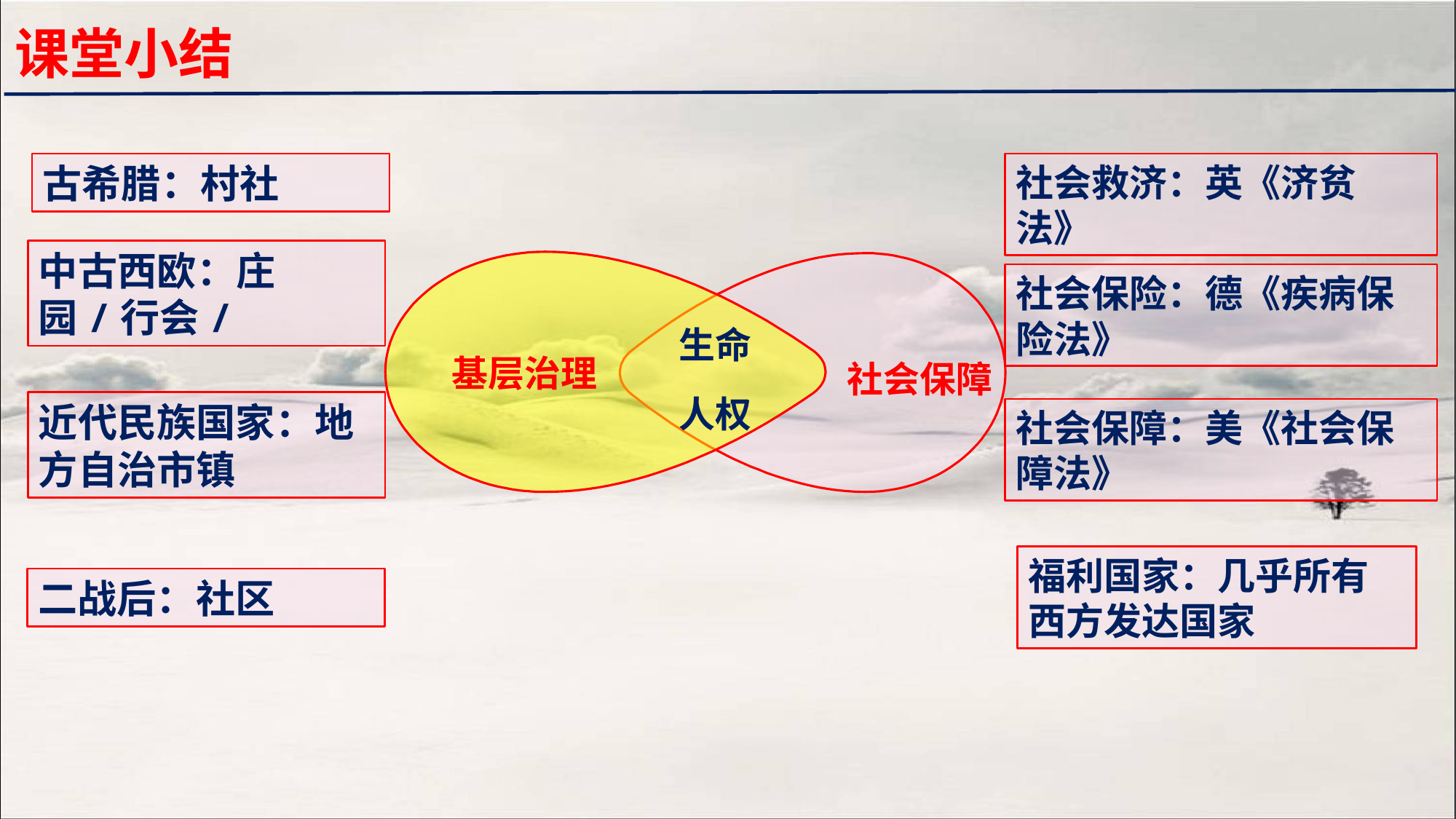

课堂小结
古希腊：村社
社会救济：英《济贫法》
中古西欧：庄园/行会/

社会保险：德《疾病保险法》
生命
人权
基层治理
社会保障
近代民族国家：地方自治市镇
社会保障：美《社会保障法》
福利国家：几乎所有西方发达国家
二战后：社区